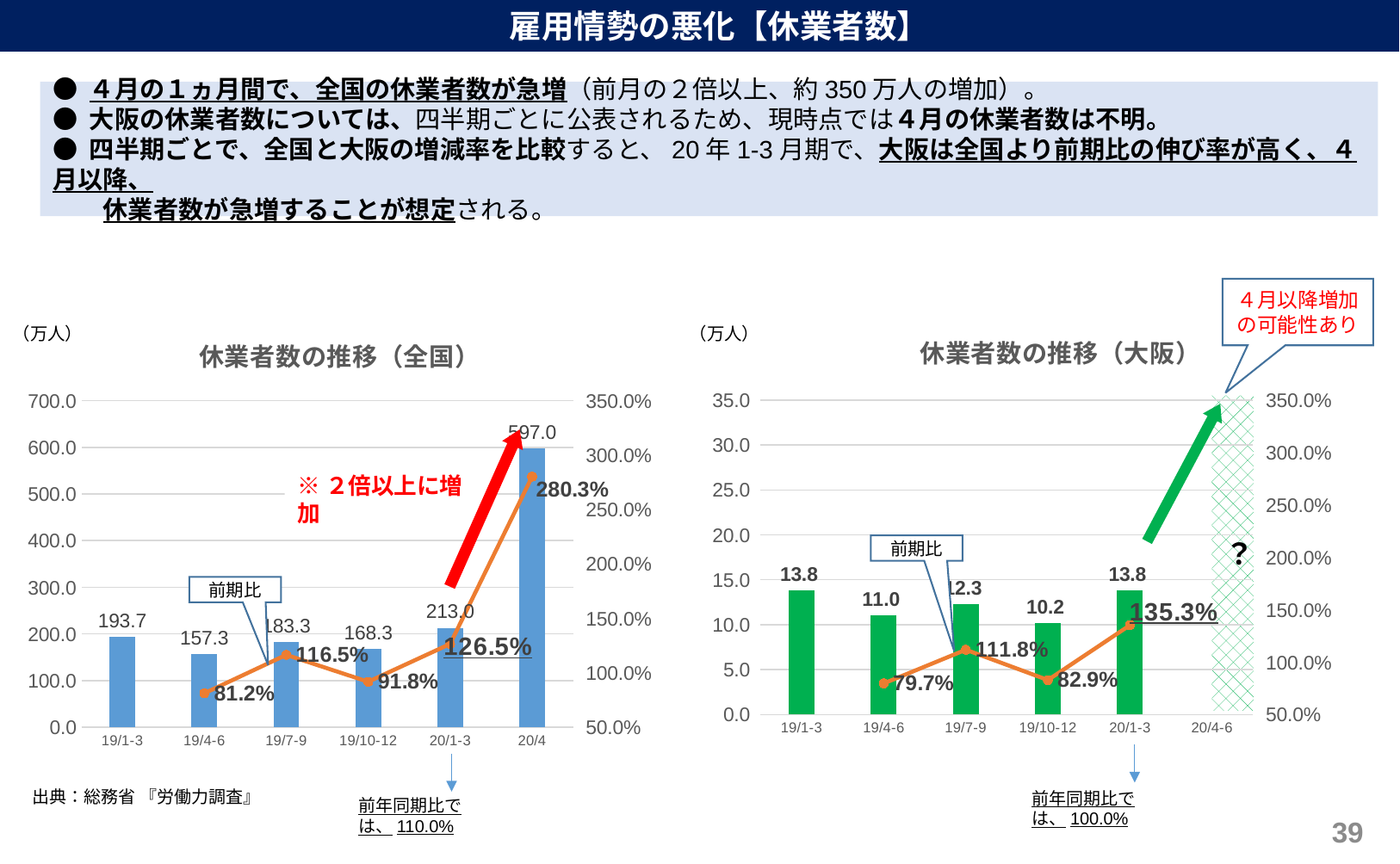

雇用情勢の悪化【休業者数】
● ４月の１ヵ月間で、全国の休業者数が急増（前月の２倍以上、約350万人の増加）。
● 大阪の休業者数については、四半期ごとに公表されるため、現時点では４月の休業者数は不明。
● 四半期ごとで、全国と大阪の増減率を比較すると、20年1-3月期で、大阪は全国より前期比の伸び率が高く、４月以降、
　　休業者数が急増することが想定される。
４月以降増加の可能性あり

### Chart: 休業者数の推移（大阪）

| Category |  |  |
|---|---|---|
| 19/1-3 | 13.8 | None |
| 19/4-6 | 11.0 | 0.7971014492753623 |
| 19/7-9 | 12.3 | 1.1181818181818182 |
| 19/10-12 | 10.2 | 0.8292682926829267 |
| 20/1-3 | 13.8 | 1.3529411764705883 |
| 20/4-6 | None | None |

### Chart: 休業者数の推移（全国）

| Category |  |  |
|---|---|---|
| 19/1-3 | 193.66666666666666 | None |
| 19/4-6 | 157.33333333333334 | 0.8123924268502583 |
| 19/7-9 | 183.33333333333334 | 1.1652542372881356 |
| 19/10-12 | 168.33333333333334 | 0.9181818181818182 |
| 20/1-3 | 213.0 | 1.2653465346534654 |
| 20/4 | 597.0 | 2.8028169014084505 |
（万人）
（万人）
？

※２倍以上に増加

前期比
前期比
出典：総務省 『労働力調査』
前年同期比では、100.0%
前年同期比では、110.0%
39